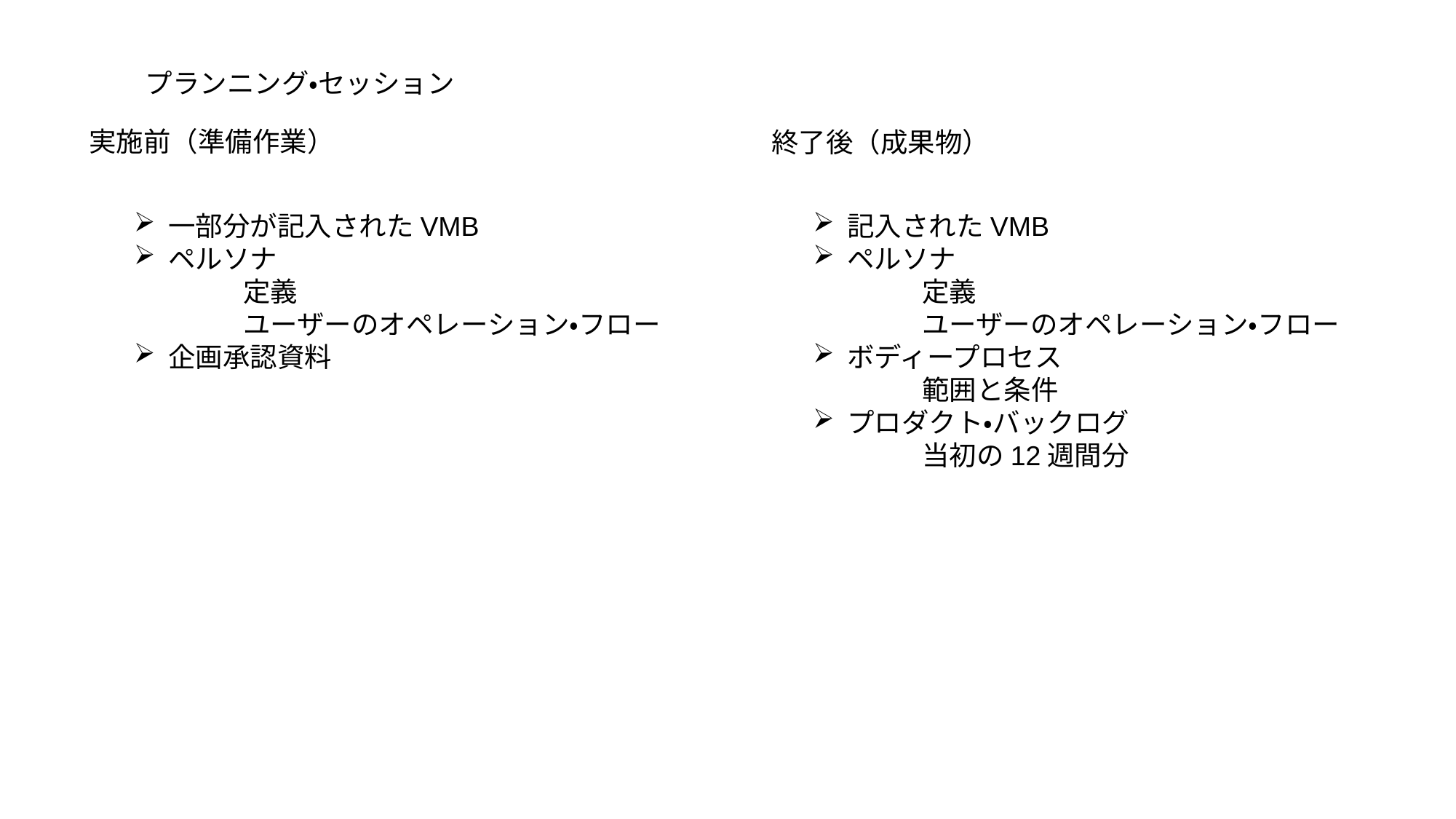

プランニング・セッション
実施前（準備作業）
終了後（成果物）
一部分が記入されたVMB
ペルソナ
	定義
	ユーザーのオペレーション・フロー
企画承認資料

記入されたVMB
ペルソナ
	定義
	ユーザーのオペレーション・フロー
ボディープロセス
	範囲と条件
プロダクト・バックログ
	当初の12週間分